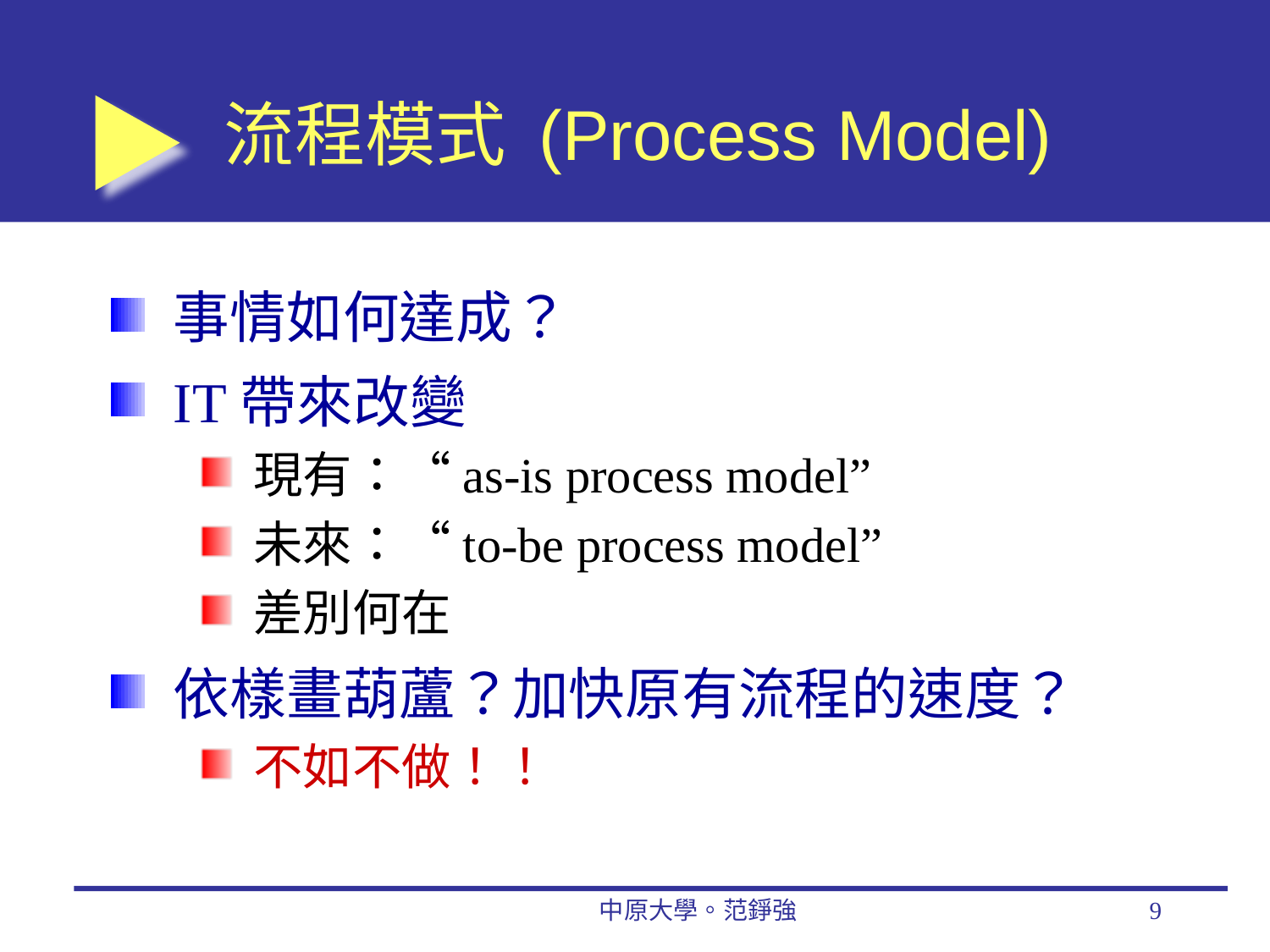

# 流程模式 (Process Model)
事情如何達成？
IT帶來改變
現有：“as-is process model”
未來：“to-be process model”
差別何在
依樣畫葫蘆？加快原有流程的速度？
不如不做！！
中原大學。范錚強
9